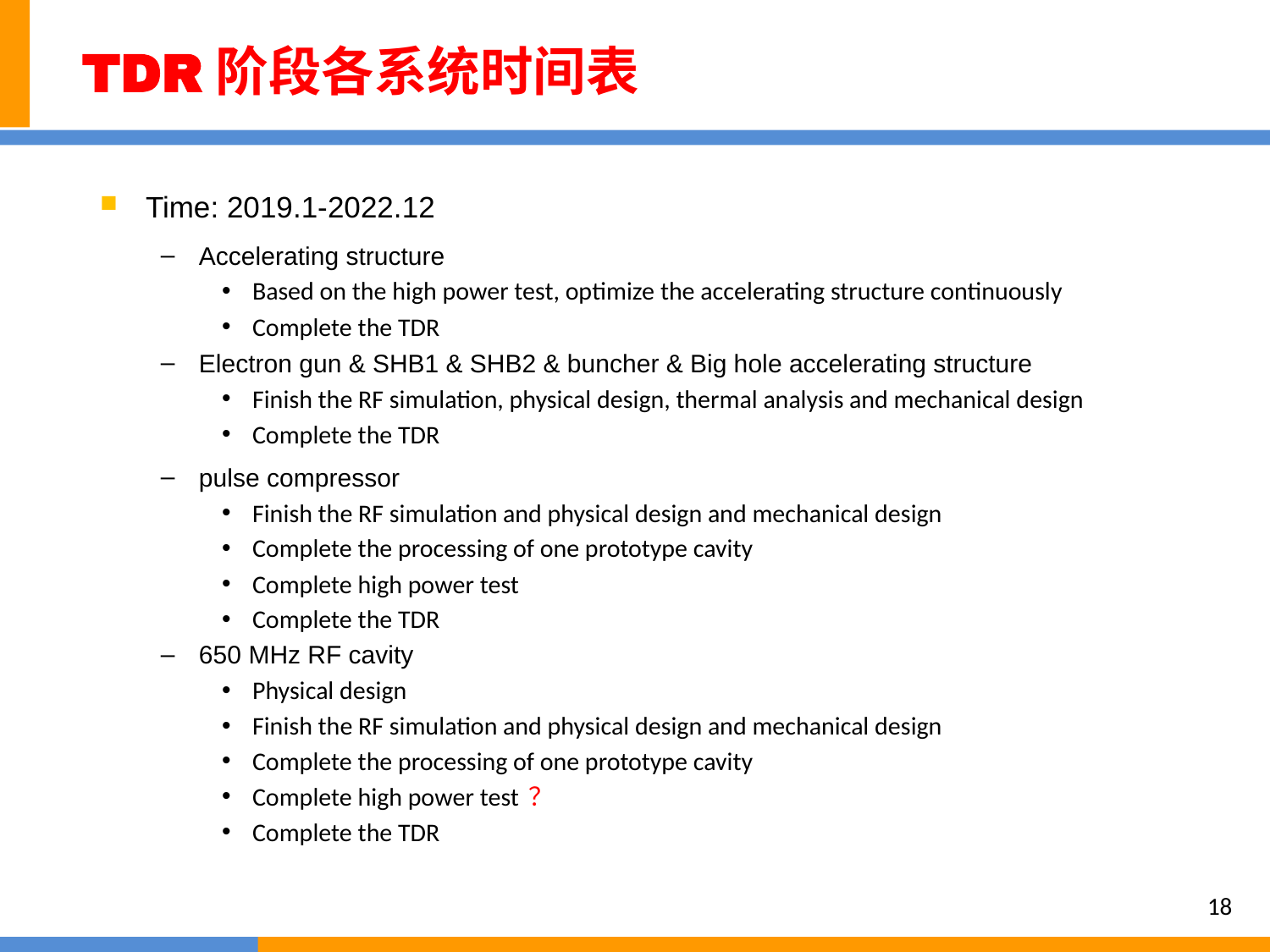

# TDR阶段各系统时间表
Time: 2019.1-2022.12
Accelerating structure
Based on the high power test, optimize the accelerating structure continuously
Complete the TDR
Electron gun & SHB1 & SHB2 & buncher & Big hole accelerating structure
Finish the RF simulation, physical design, thermal analysis and mechanical design
Complete the TDR
pulse compressor
Finish the RF simulation and physical design and mechanical design
Complete the processing of one prototype cavity
Complete high power test
Complete the TDR
650 MHz RF cavity
Physical design
Finish the RF simulation and physical design and mechanical design
Complete the processing of one prototype cavity
Complete high power test ？
Complete the TDR